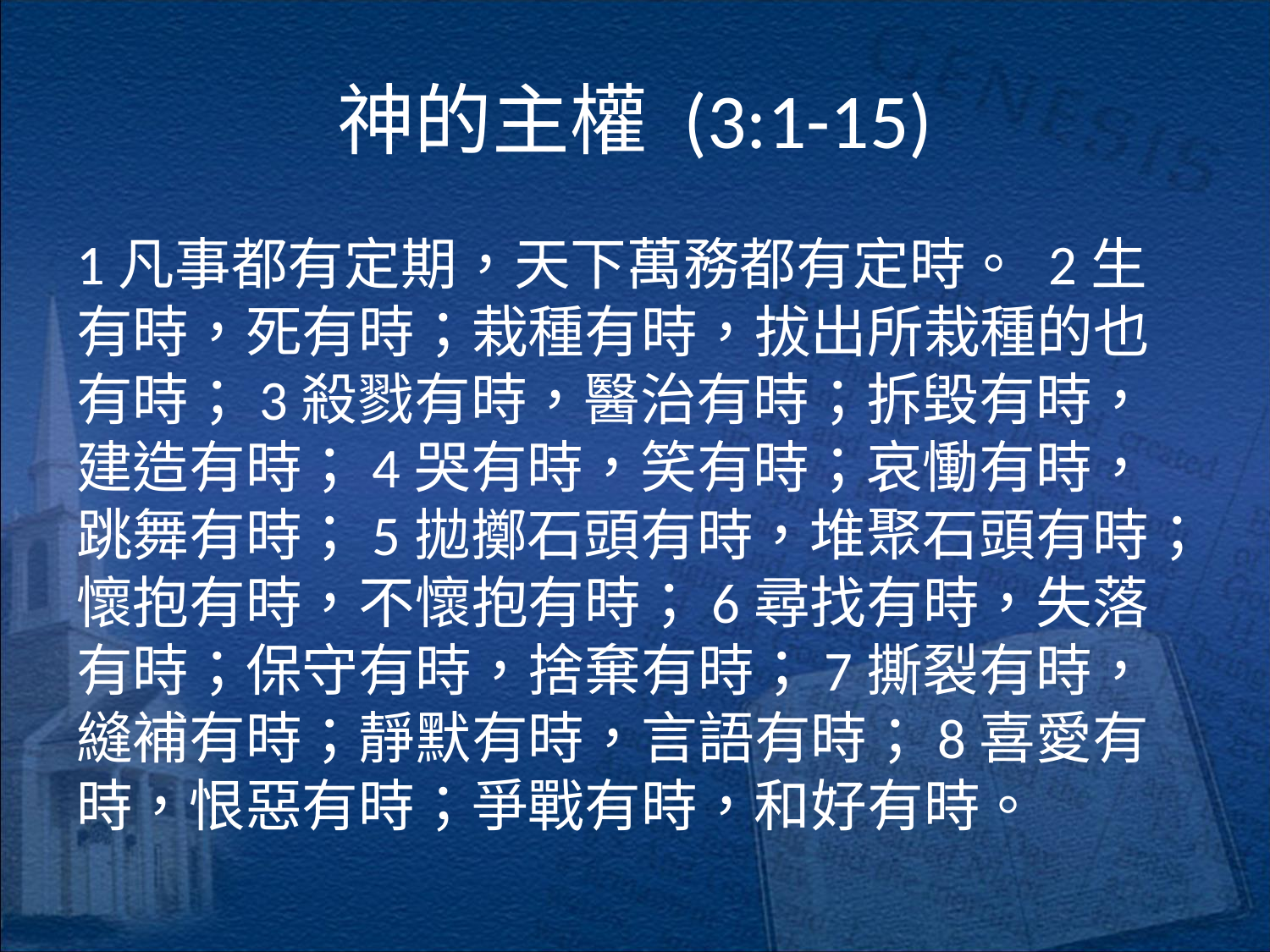

# 神的主權 (3:1-15)
1凡事都有定期，天下萬務都有定時。 2生有時，死有時；栽種有時，拔出所栽種的也有時；3殺戮有時，醫治有時；拆毀有時，建造有時；4哭有時，笑有時；哀慟有時，跳舞有時；5拋擲石頭有時，堆聚石頭有時；懷抱有時，不懷抱有時；6尋找有時，失落有時；保守有時，捨棄有時；7撕裂有時，縫補有時；靜默有時，言語有時；8喜愛有時，恨惡有時；爭戰有時，和好有時。